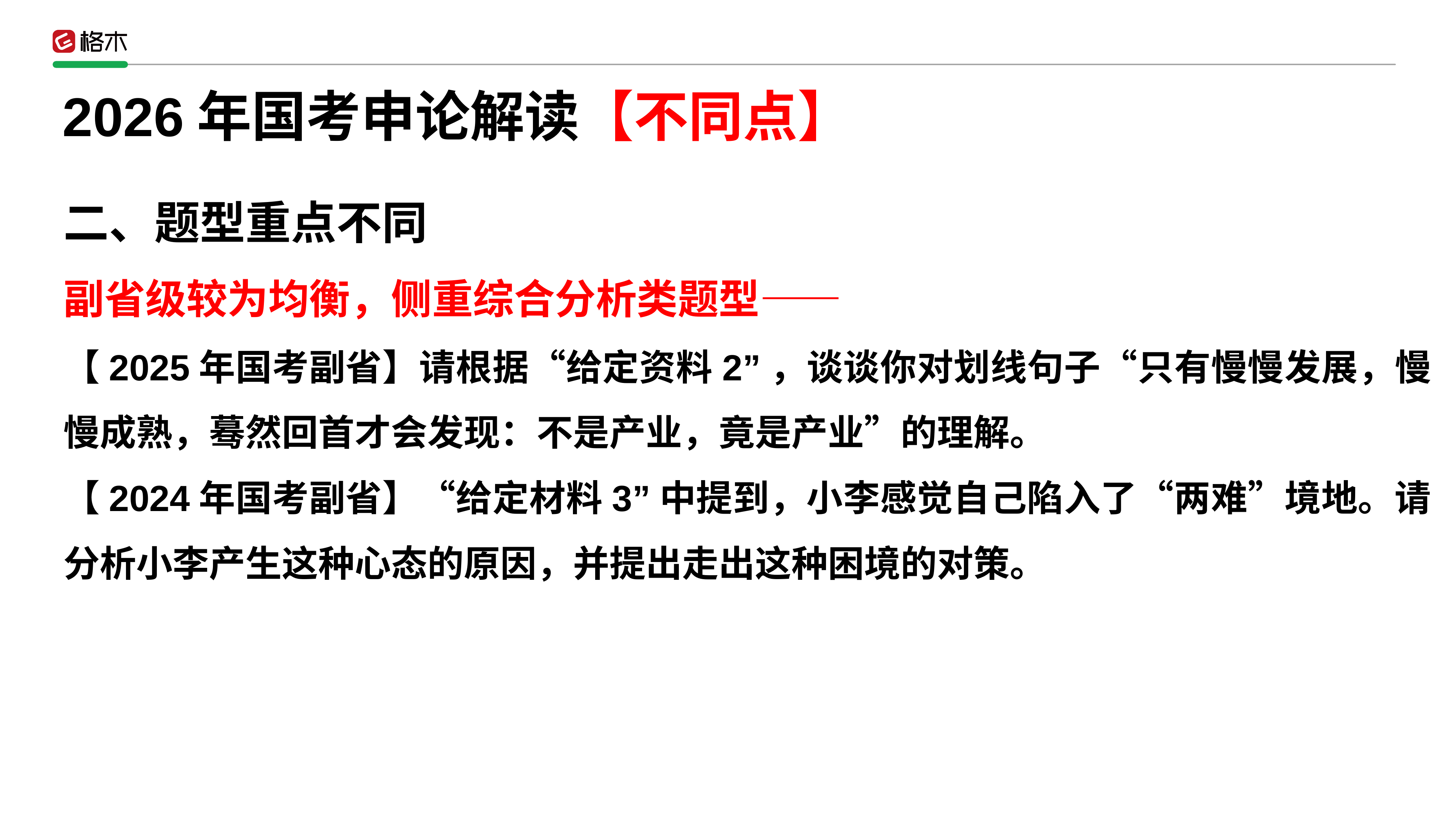

2026年国考申论解读【不同点】
二、题型重点不同
副省级较为均衡，侧重综合分析类题型——
【2025年国考副省】请根据“给定资料2”，谈谈你对划线句子“只有慢慢发展，慢慢成熟，蓦然回首才会发现：不是产业，竟是产业”的理解。
【2024年国考副省】“给定材料3”中提到，小李感觉自己陷入了“两难”境地。请分析小李产生这种心态的原因，并提出走出这种困境的对策。